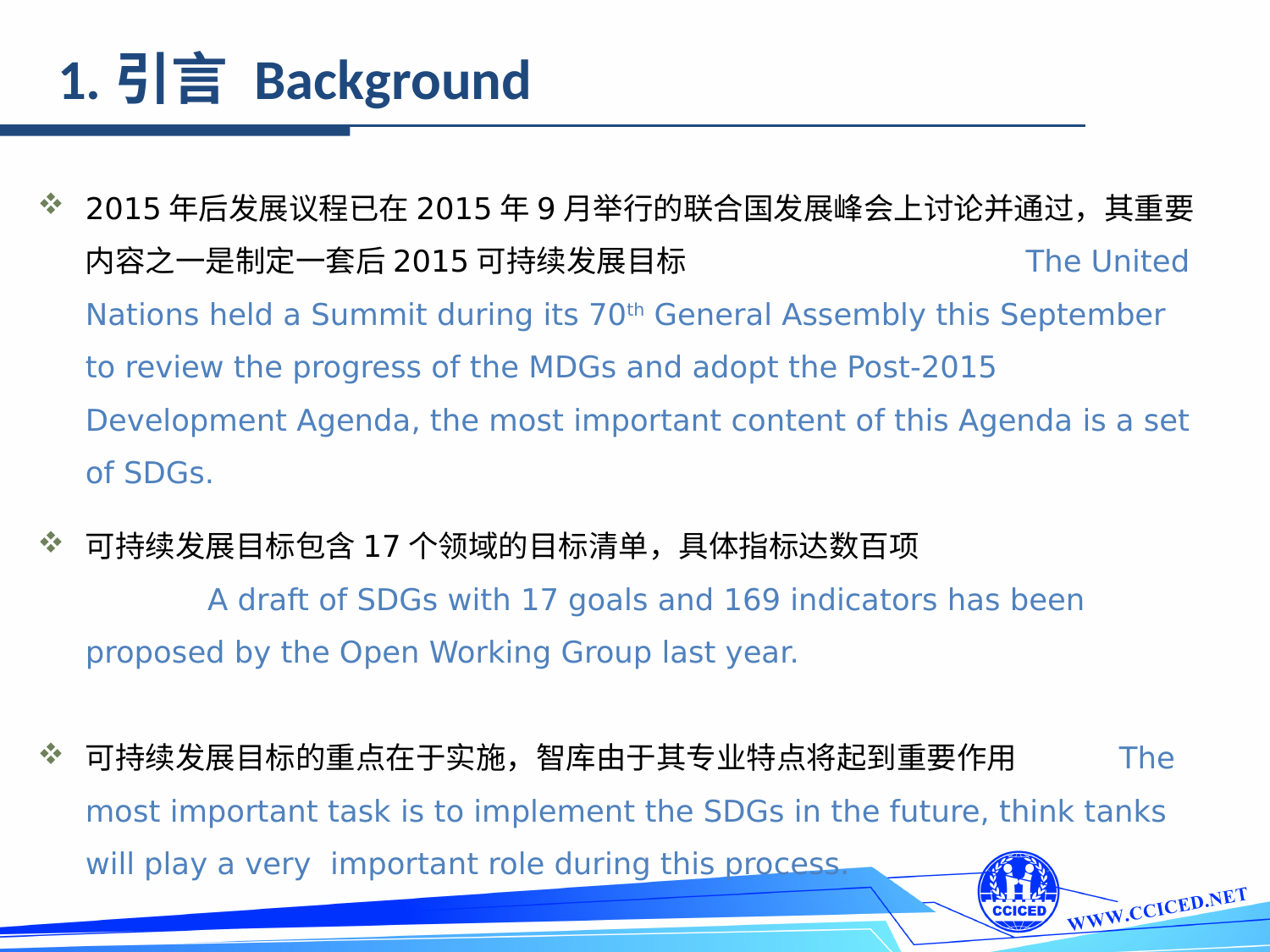

1.引言 Background
2015年后发展议程已在2015年9月举行的联合国发展峰会上讨论并通过，其重要内容之一是制定一套后2015可持续发展目标                                                 The United Nations held a Summit during its 70th General Assembly this September to review the progress of the MDGs and adopt the Post-2015 Development Agenda, the most important content of this Agenda is a set of SDGs.
可持续发展目标包含17个领域的目标清单，具体指标达数百项                                                           A draft of SDGs with 17 goals and 169 indicators has been proposed by the Open Working Group last year.

可持续发展目标的重点在于实施，智库由于其专业特点将起到重要作用              The most important task is to implement the SDGs in the future, think tanks will play a very  important role during this process.